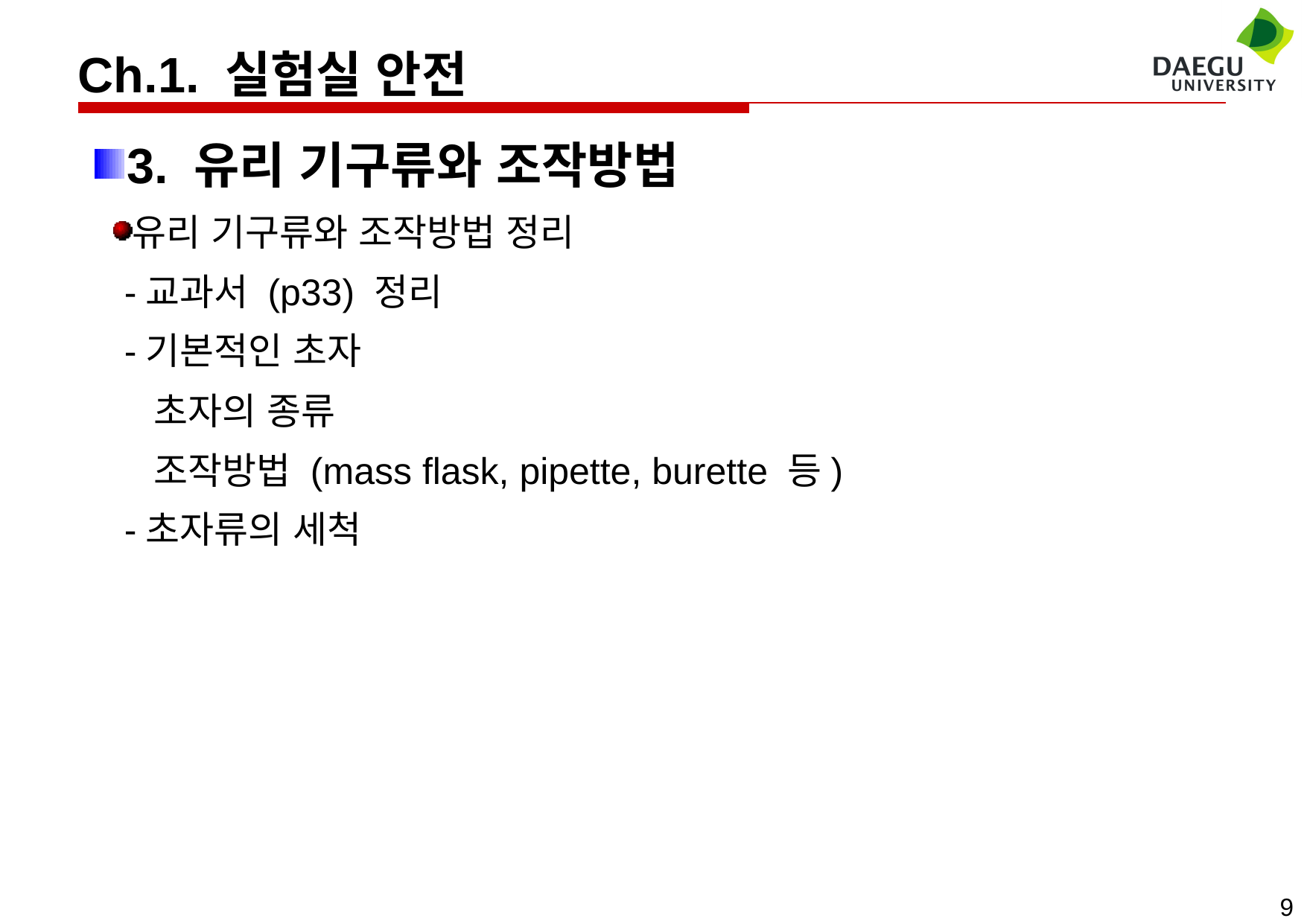

Ch.1. 실험실 안전
3. 유리 기구류와 조작방법
유리 기구류와 조작방법 정리
 -교과서 (p33) 정리
 -기본적인 초자
   초자의 종류
   조작방법 (mass flask, pipette, burette 등)
 -초자류의 세척

9